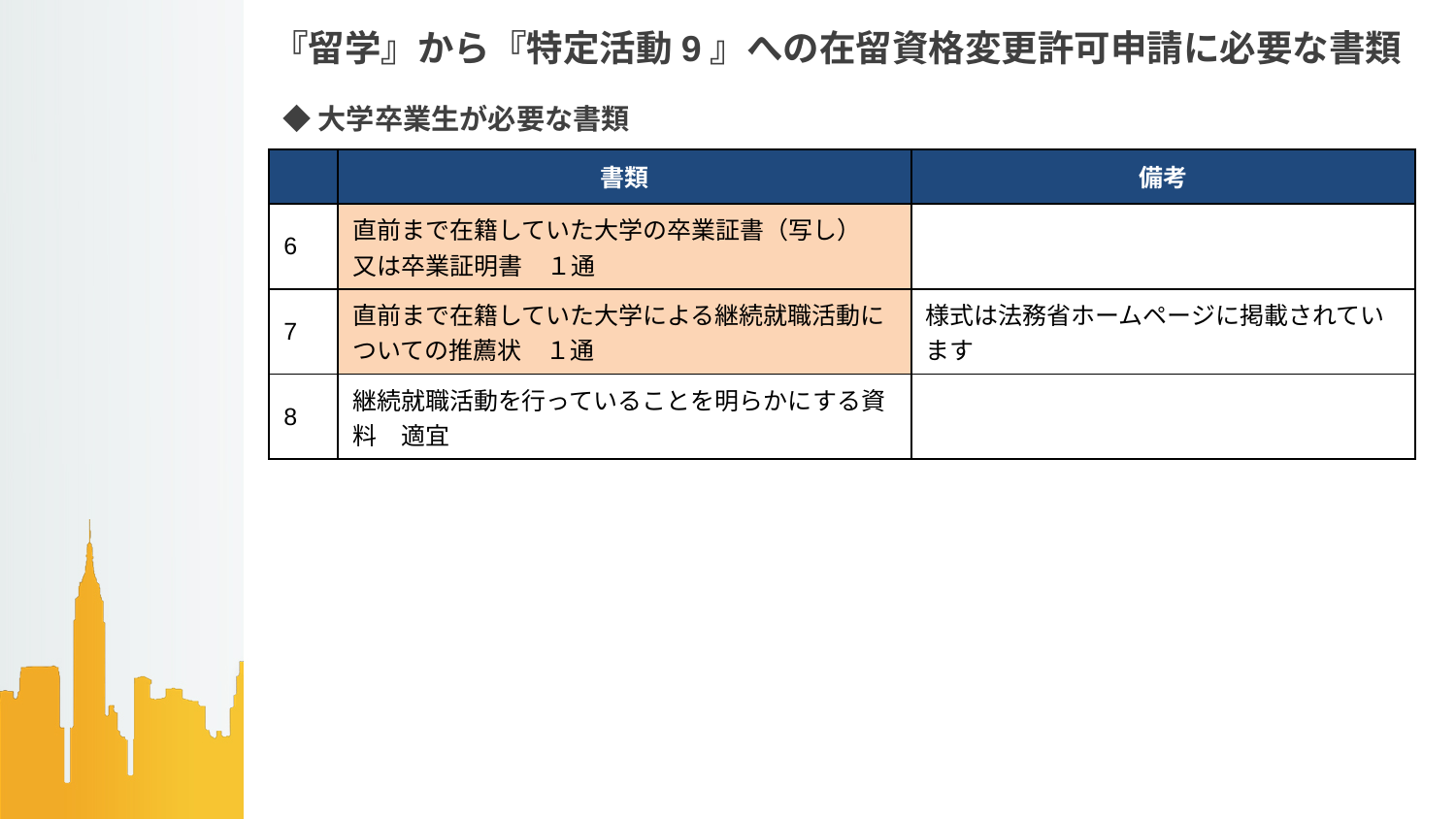

# 『留学』から『特定活動9』への在留資格変更許可申請に必要な書類
◆大学卒業生が必要な書類
|  | 書類 | 備考 |
| --- | --- | --- |
| 6 | 直前まで在籍していた大学の卒業証書（写し） 又は卒業証明書　１通 |  |
| 7 | 直前まで在籍していた大学による継続就職活動についての推薦状　１通 | 様式は法務省ホームページに掲載されています |
| 8 | 継続就職活動を行っていることを明らかにする資料　適宜 |  |